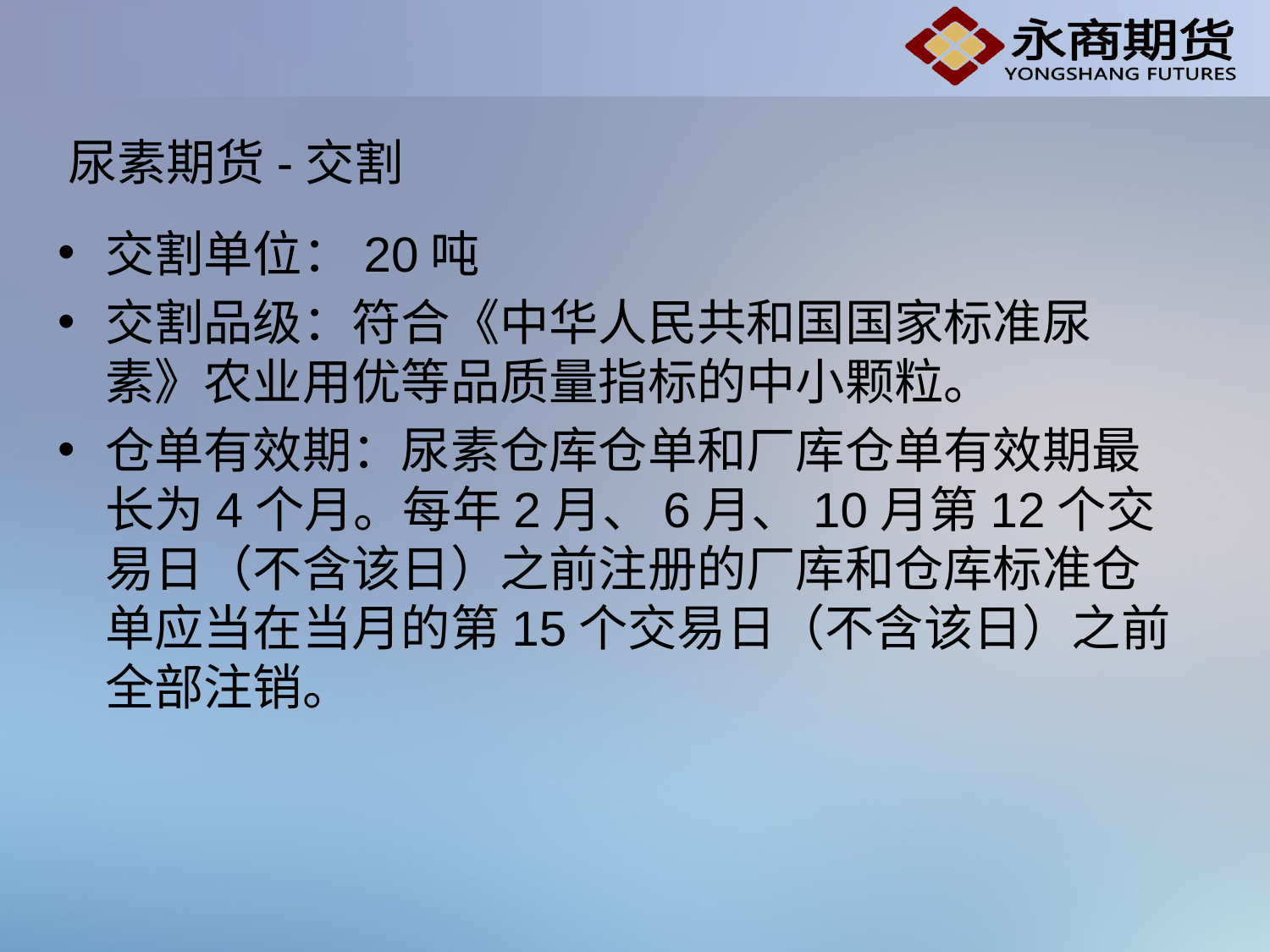

# 尿素期货-交割
交割单位：20吨
交割品级：符合《中华人民共和国国家标准尿素》农业用优等品质量指标的中小颗粒。
仓单有效期：尿素仓库仓单和厂库仓单有效期最长为4个月。每年2月、6月、10月第12个交易日（不含该日）之前注册的厂库和仓库标准仓单应当在当月的第15个交易日（不含该日）之前全部注销。